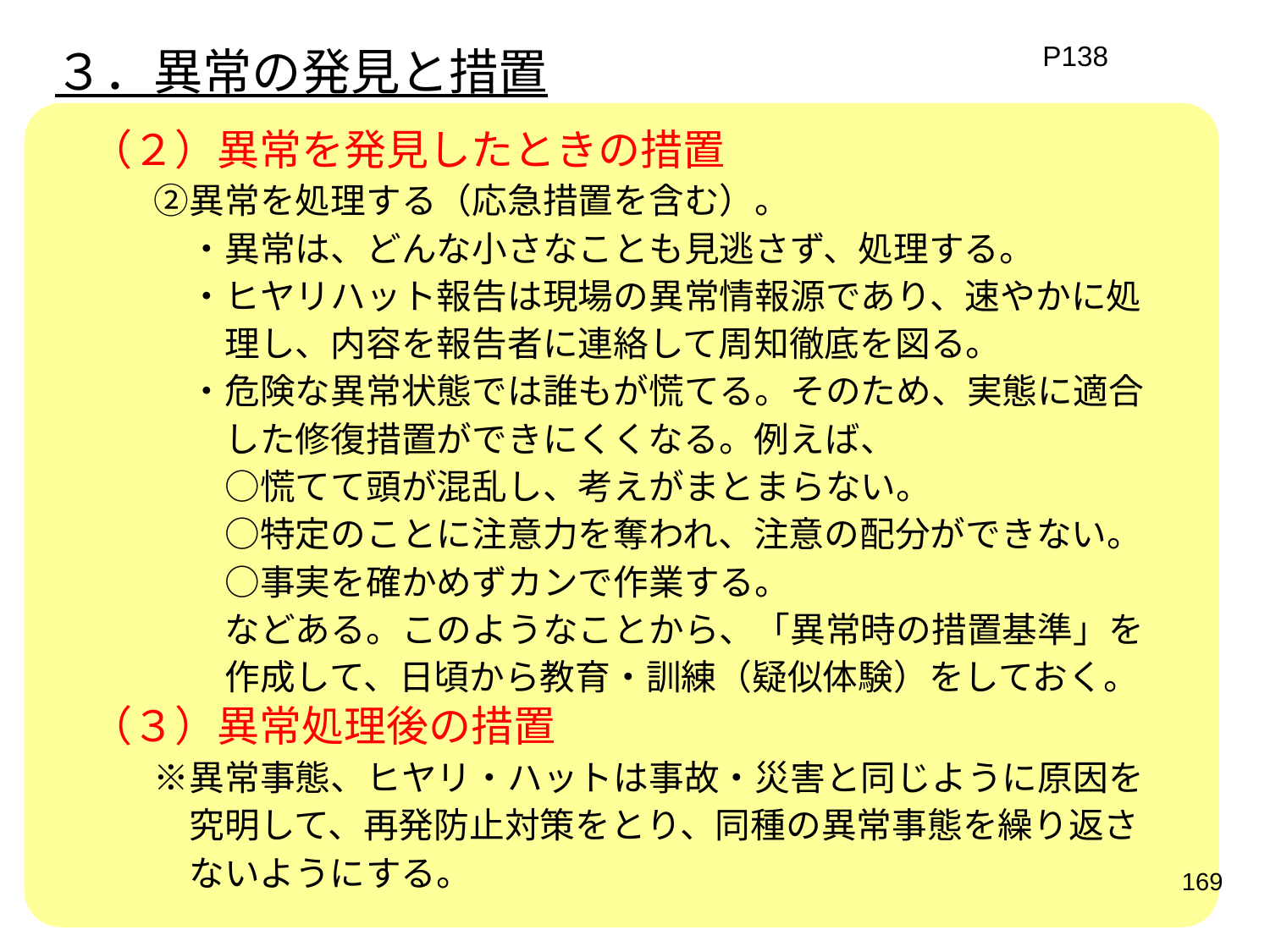

３．異常の発見と措置
P138
　（２）異常を発見したときの措置
　　　②異常を処理する（応急措置を含む）。
　　　　・異常は、どんな小さなことも見逃さず、処理する。
　　　　・ヒヤリハット報告は現場の異常情報源であり、速やかに処
　　　　　理し、内容を報告者に連絡して周知徹底を図る。
　　　　・危険な異常状態では誰もが慌てる。そのため、実態に適合
　　　　　した修復措置ができにくくなる。例えば、
　　　　　○慌てて頭が混乱し、考えがまとまらない。
　　　　　○特定のことに注意力を奪われ、注意の配分ができない。
　　　　　○事実を確かめずカンで作業する。
　　　　　などある。このようなことから、「異常時の措置基準」を
　　　　　作成して、日頃から教育・訓練（疑似体験）をしておく。
　（３）異常処理後の措置
　　　※異常事態、ヒヤリ・ハットは事故・災害と同じように原因を
　　　　究明して、再発防止対策をとり、同種の異常事態を繰り返さ
　　　　ないようにする。
169